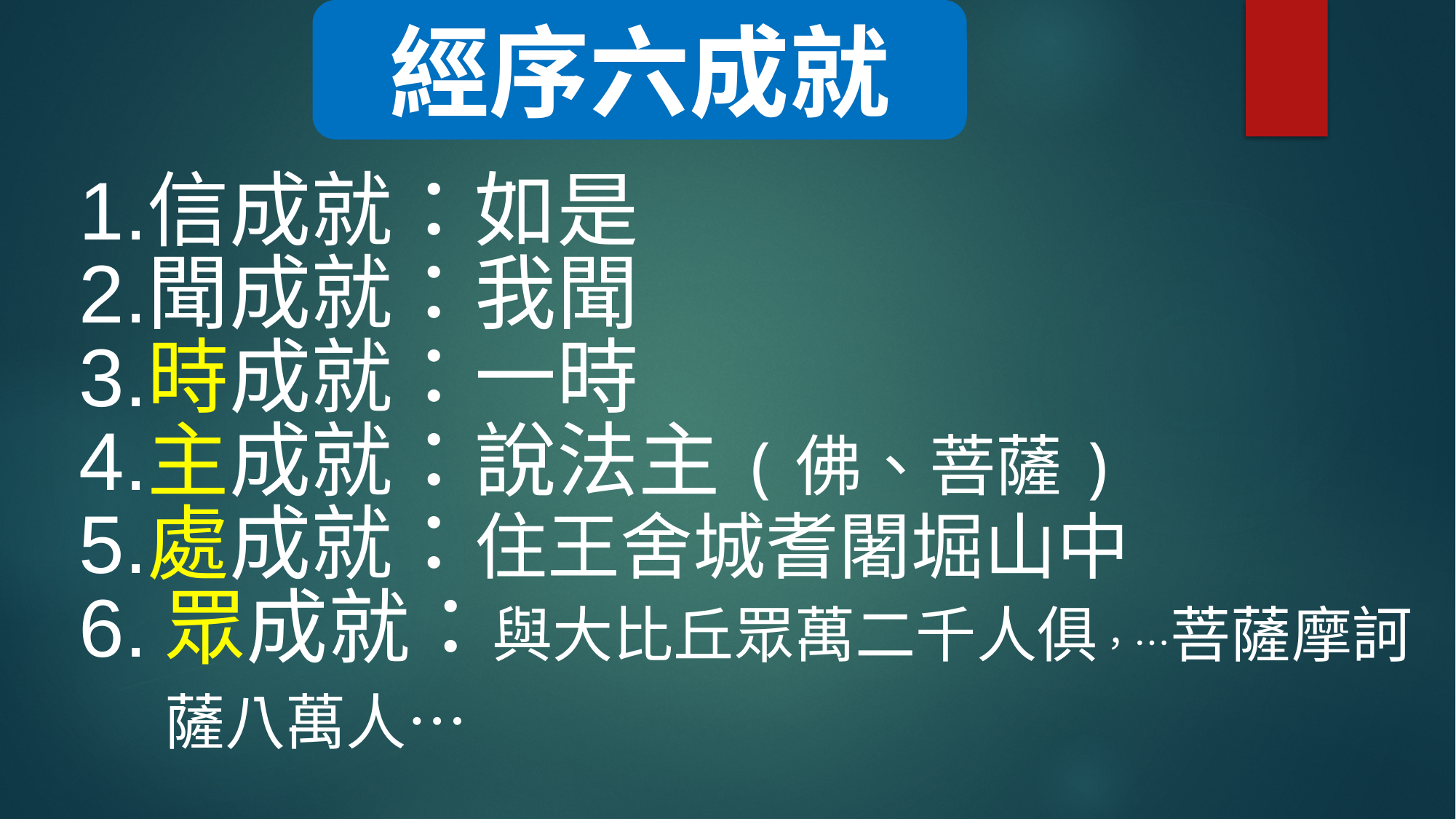

經序六成就
信成就：如是
聞成就：我聞
時成就：一時
主成就：說法主(佛、菩薩)
處成就：住王舍城耆闍堀山中
眾成就：與大比丘眾萬二千人俱，…菩薩摩訶薩八萬人…